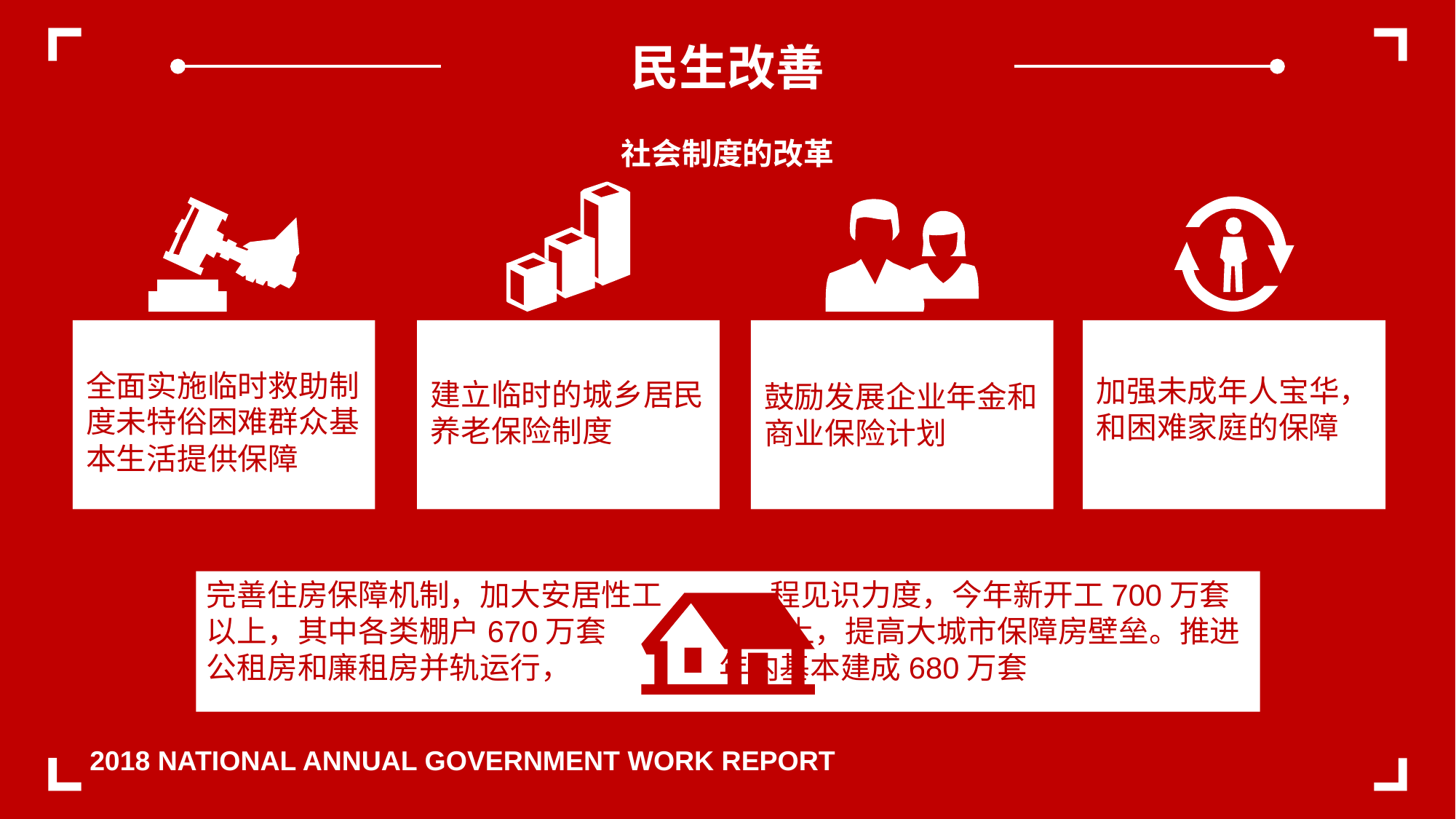

民生改善
社会制度的改革

全面实施临时救助制度未特俗困难群众基本生活提供保障
加强未成年人宝华，和困难家庭的保障
建立临时的城乡居民养老保险制度
鼓励发展企业年金和商业保险计划
完善住房保障机制，加大安居性工                程见识力度，今年新开工700万套以上，其中各类棚户670万套                      以上，提高大城市保障房壁垒。推进公租房和廉租房并轨运行，                      年内基本建成680万套

2018 NATIONAL ANNUAL GOVERNMENT WORK REPORT